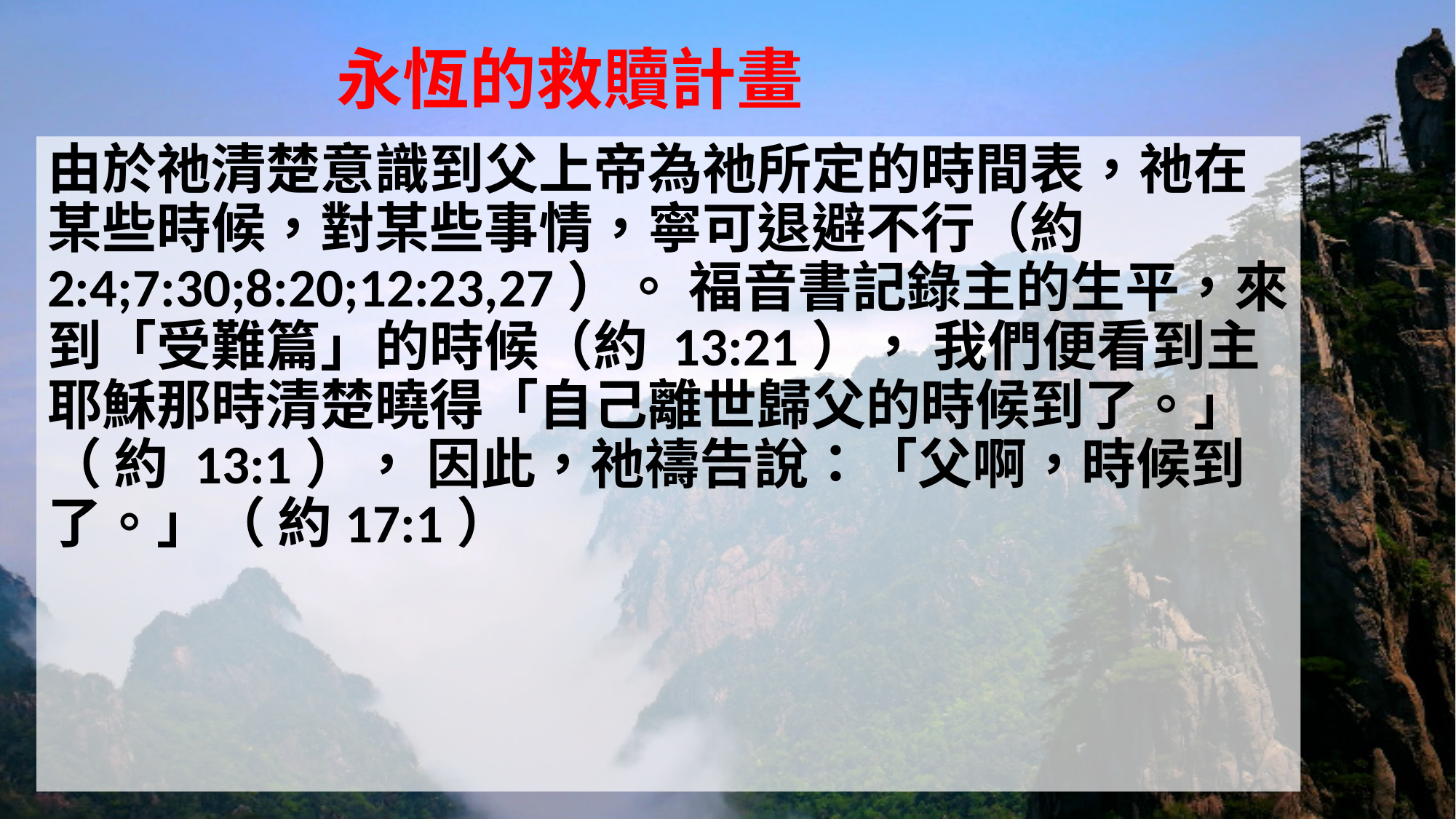

# 永恆的救贖計畫
由於祂清楚意識到父上帝為祂所定的時間表，祂在某些時候，對某些事情，寧可退避不行（約2:4;7:30;8:20;12:23,27）。 福音書記錄主的生平，來到「受難篇」的時候（約 13:21）， 我們便看到主耶穌那時清楚曉得「自己離世歸父的時候到了。」（ 約 13:1）， 因此，祂禱告說：「父啊，時候到了。」（ 約17:1）